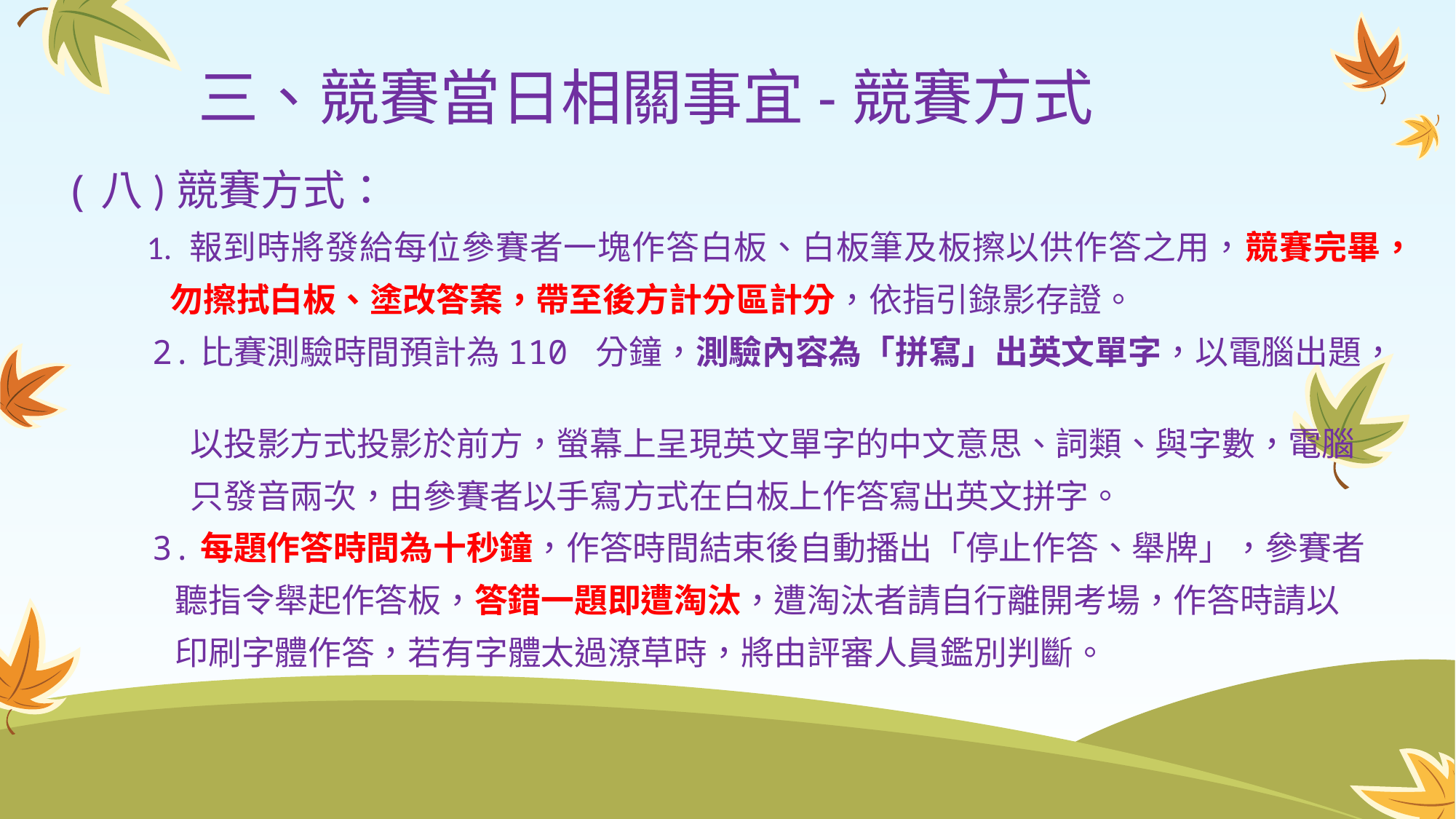

# 三、競賽當日相關事宜-競賽方式
(八)競賽方式：
1. 報到時將發給每位參賽者一塊作答白板、白板筆及板擦以供作答之用，競賽完畢，
  勿擦拭白板、塗改答案，帶至後方計分區計分，依指引錄影存證。
2.比賽測驗時間預計為110 分鐘，測驗內容為「拼寫」出英文單字，以電腦出題，
以投影方式投影於前方，螢幕上呈現英文單字的中文意思、詞類、與字數，電腦
只發音兩次，由參賽者以手寫方式在白板上作答寫出英文拼字。
3.每題作答時間為十秒鐘，作答時間結束後自動播出「停止作答、舉牌」，參賽者
  聽指令舉起作答板，答錯一題即遭淘汰，遭淘汰者請自行離開考場，作答時請以
  印刷字體作答，若有字體太過潦草時，將由評審人員鑑別判斷。